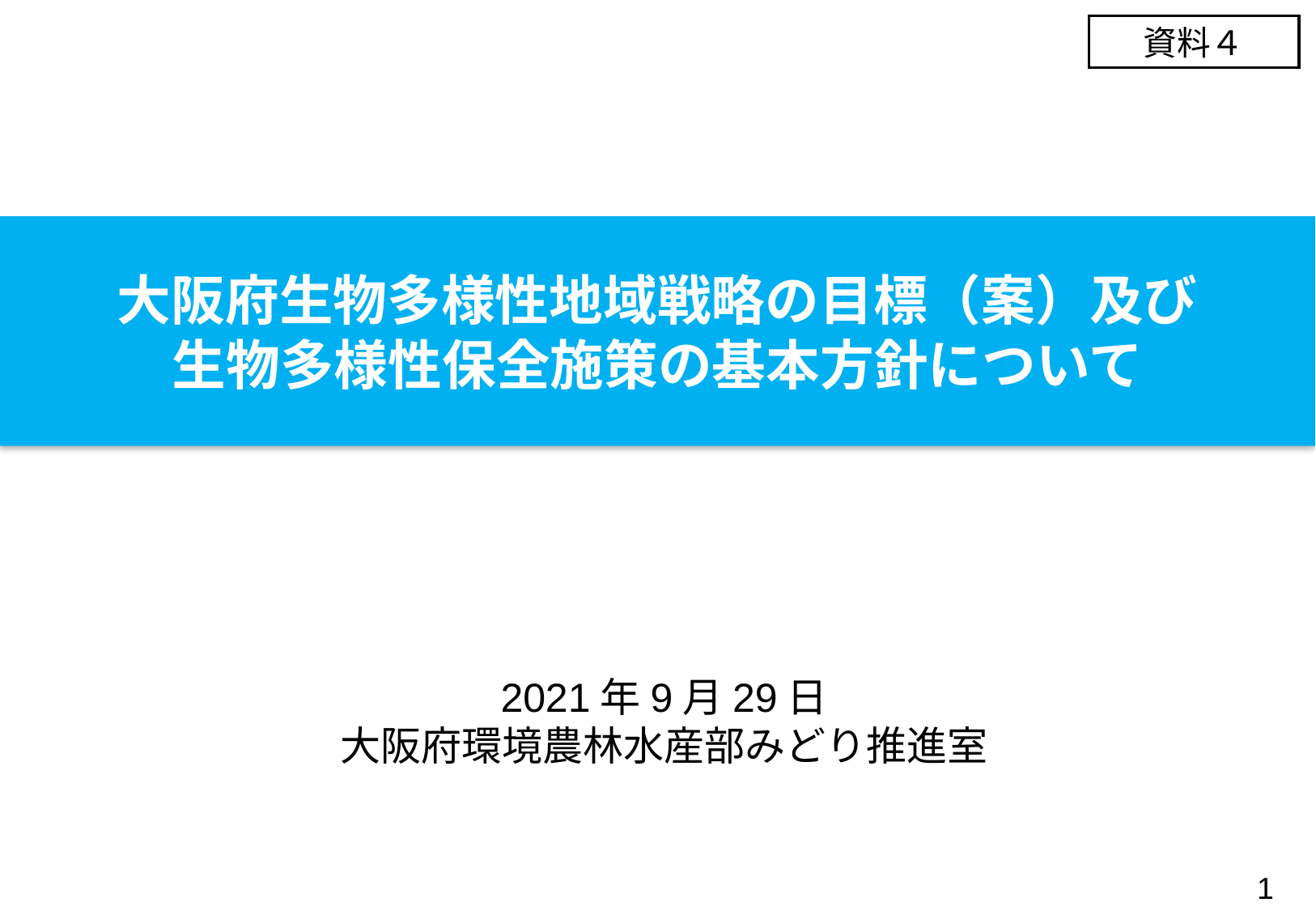

資料４
# 大阪府生物多様性地域戦略の目標（案）及び 生物多様性保全施策の基本方針について
2021年9月29日
大阪府環境農林水産部みどり推進室
1